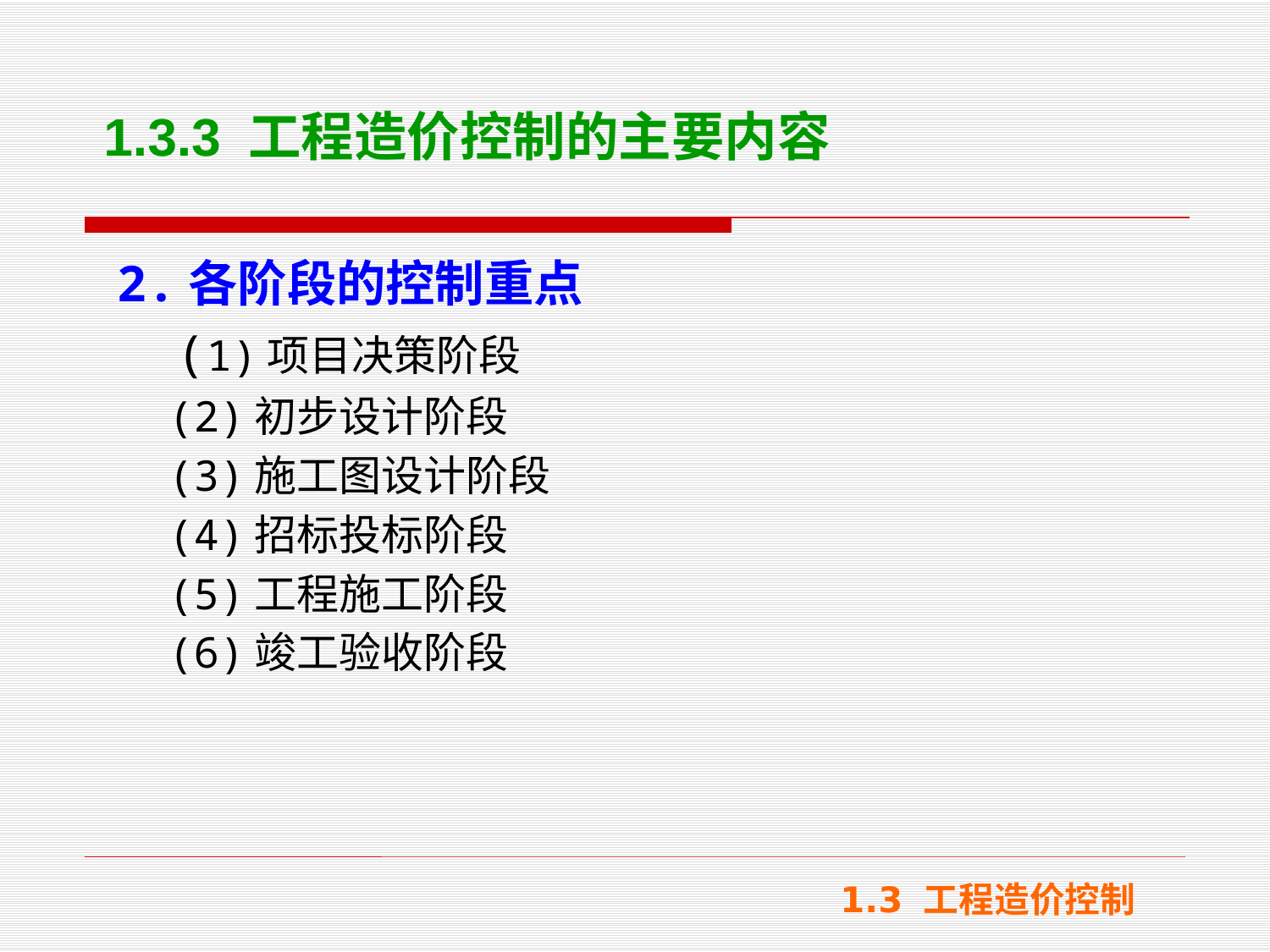

# 1.3.3 工程造价控制的主要内容
2.各阶段的控制重点
  (1)项目决策阶段
  (2)初步设计阶段
  (3)施工图设计阶段
  (4)招标投标阶段
  (5)工程施工阶段
  (6)竣工验收阶段
1.3 工程造价控制